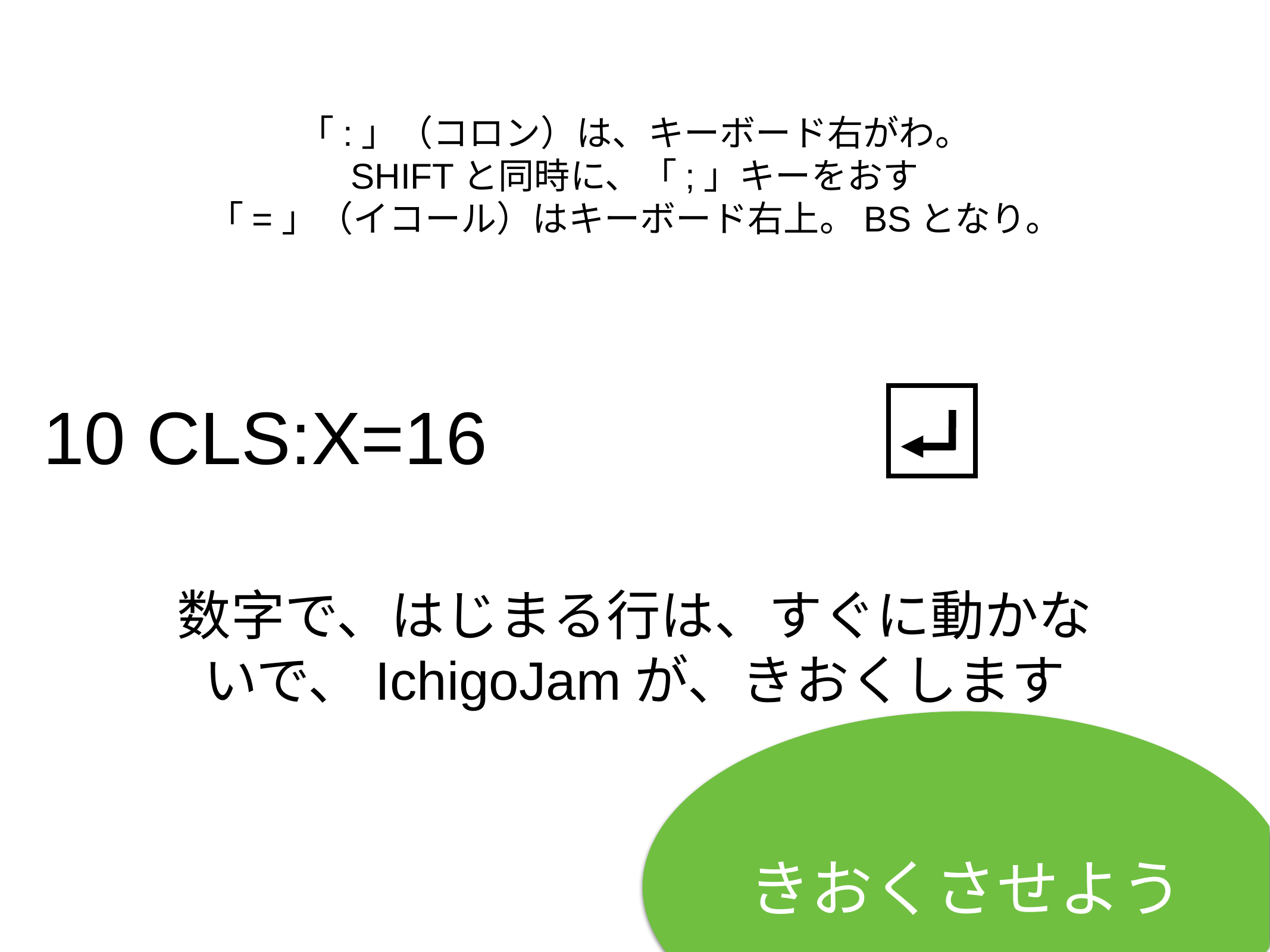

# 「:」（コロン）は、キーボード右がわ。
SHIFTと同時に、「;」キーをおす
「=」（イコール）はキーボード右上。BSとなり。

10 CLS:X=16
数字で、はじまる行は、すぐに動かないで、IchigoJamが、きおくします
きおくさせよう